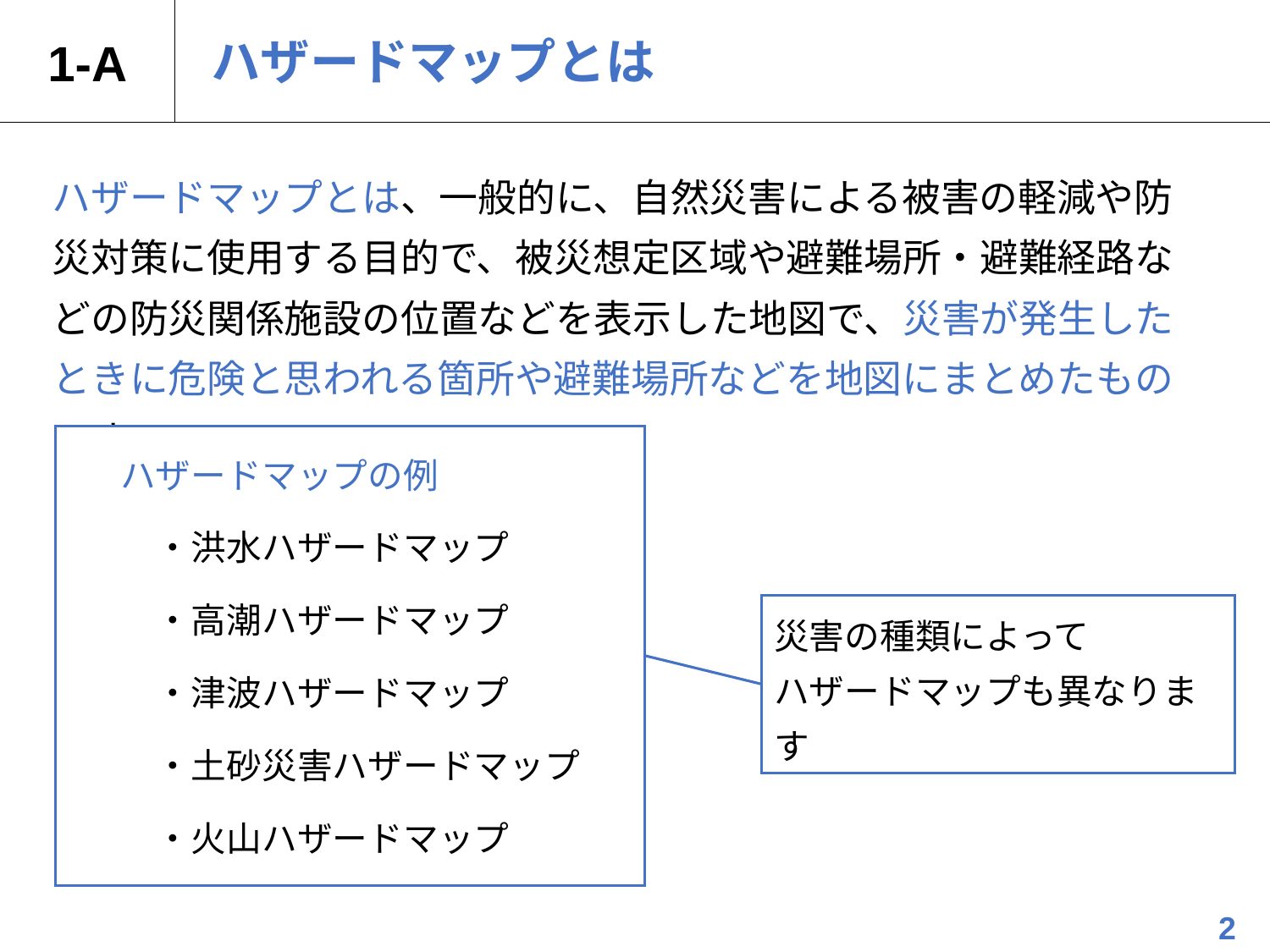

# 1-A
ハザードマップとは
ハザードマップとは、一般的に、自然災害による被害の軽減や防災対策に使用する目的で、被災想定区域や避難場所・避難経路などの防災関係施設の位置などを表示した地図で、災害が発生したときに危険と思われる箇所や避難場所などを地図にまとめたものです。

ハザードマップの例
　・洪水ハザードマップ
　・高潮ハザードマップ
　・津波ハザードマップ
　・土砂災害ハザードマップ
　・火山ハザードマップ
災害の種類によって
ハザードマップも異なります
2